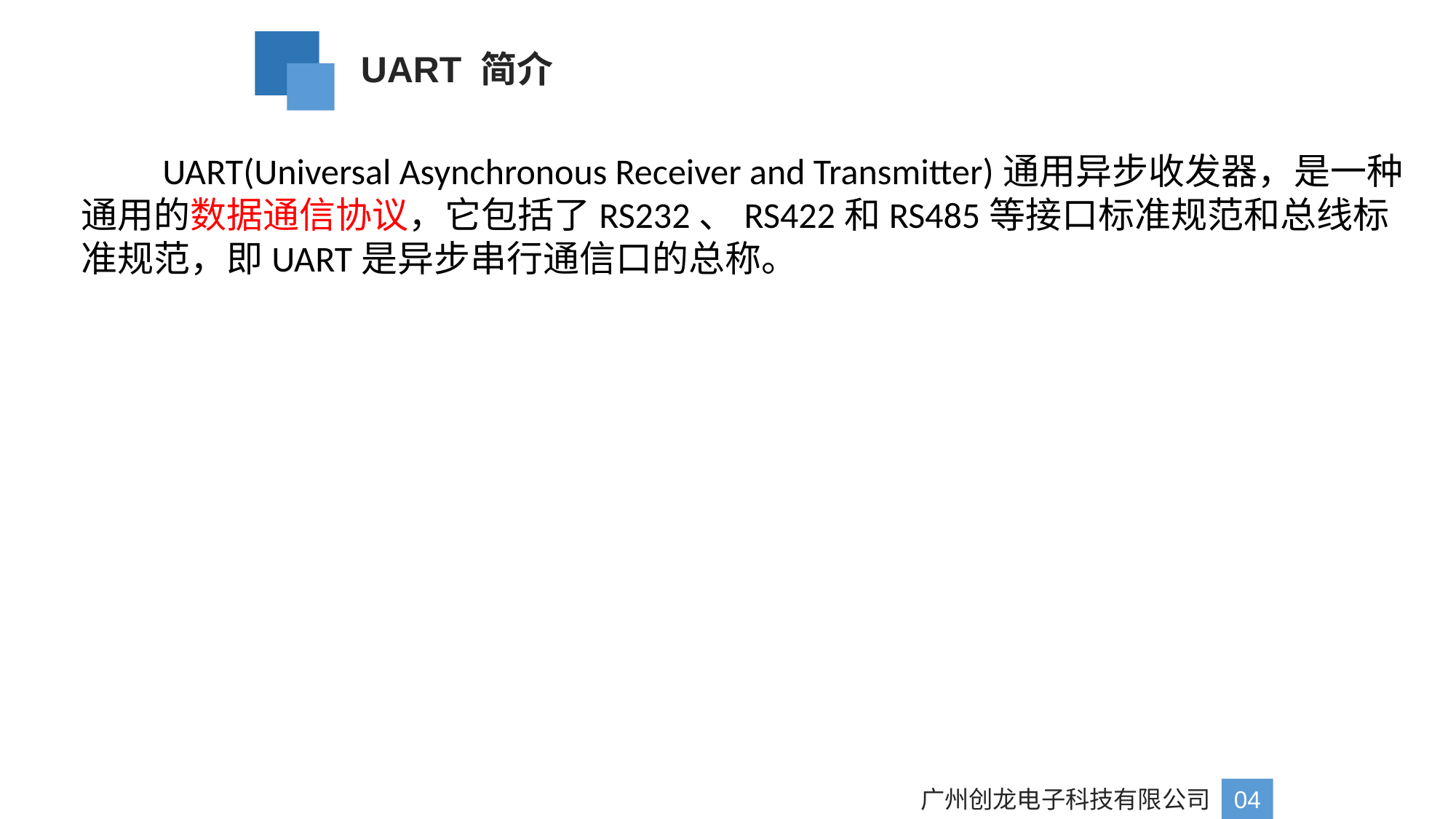

UART 简介
　　UART(Universal Asynchronous Receiver and Transmitter)通用异步收发器，是一种通用的数据通信协议，它包括了RS232、RS422和RS485等接口标准规范和总线标准规范，即UART是异步串行通信口的总称。
广州创龙电子科技有限公司
04